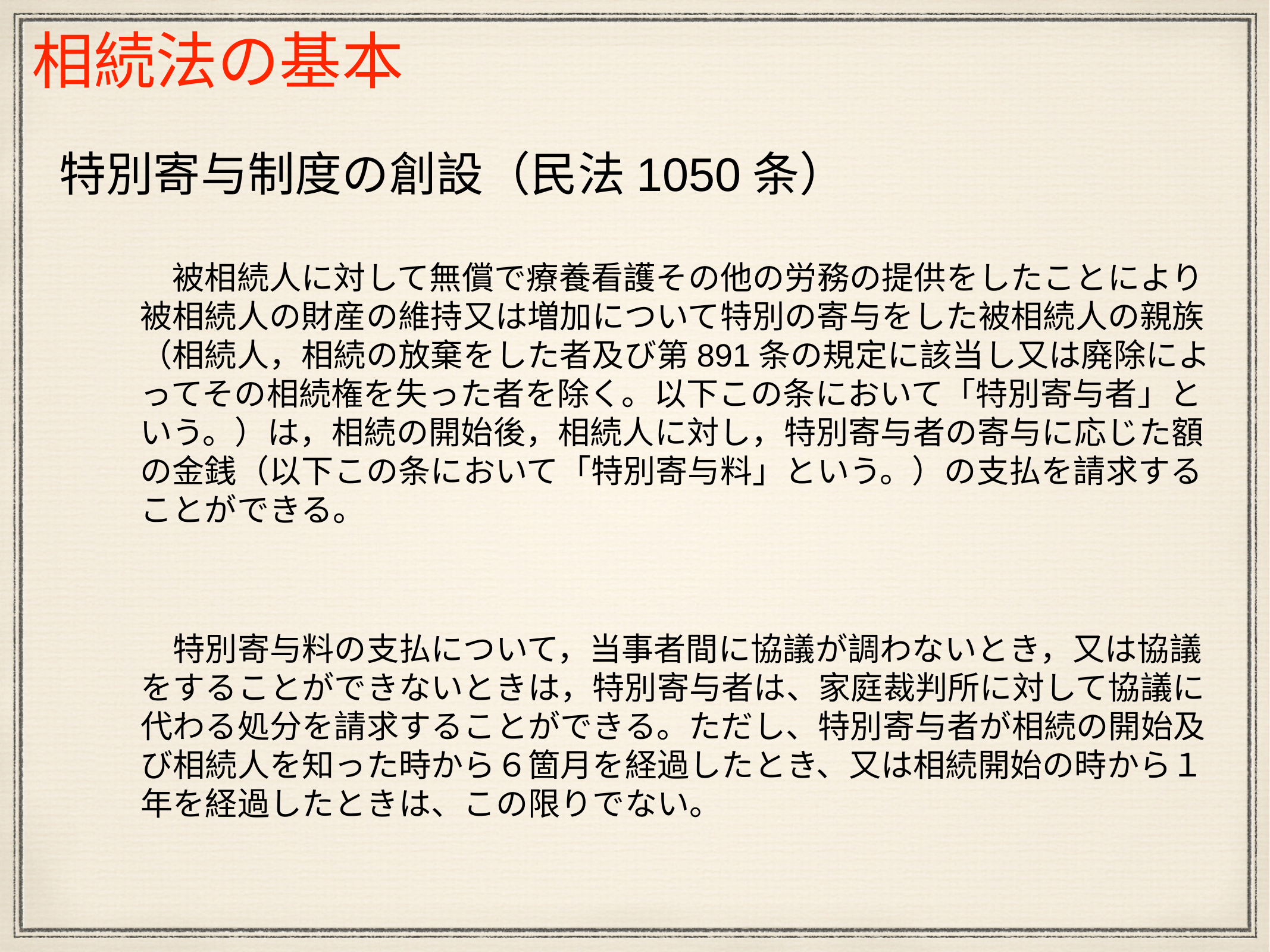

相続法の基本
特別寄与制度の創設（民法1050条）
　被相続人に対して無償で療養看護その他の労務の提供をしたことにより被相続人の財産の維持又は増加について特別の寄与をした被相続人の親族（相続人，相続の放棄をした者及び第891条の規定に該当し又は廃除によってその相続権を失った者を除く。以下この条において「特別寄与者」という。）は，相続の開始後，相続人に対し，特別寄与者の寄与に応じた額の金銭（以下この条において「特別寄与料」という。）の支払を請求することができる。
　特別寄与料の支払について，当事者間に協議が調わないとき，又は協議をすることができないときは，特別寄与者は、家庭裁判所に対して協議に代わる処分を請求することができる。ただし、特別寄与者が相続の開始及び相続人を知った時から６箇月を経過したとき、又は相続開始の時から１年を経過したときは、この限りでない。